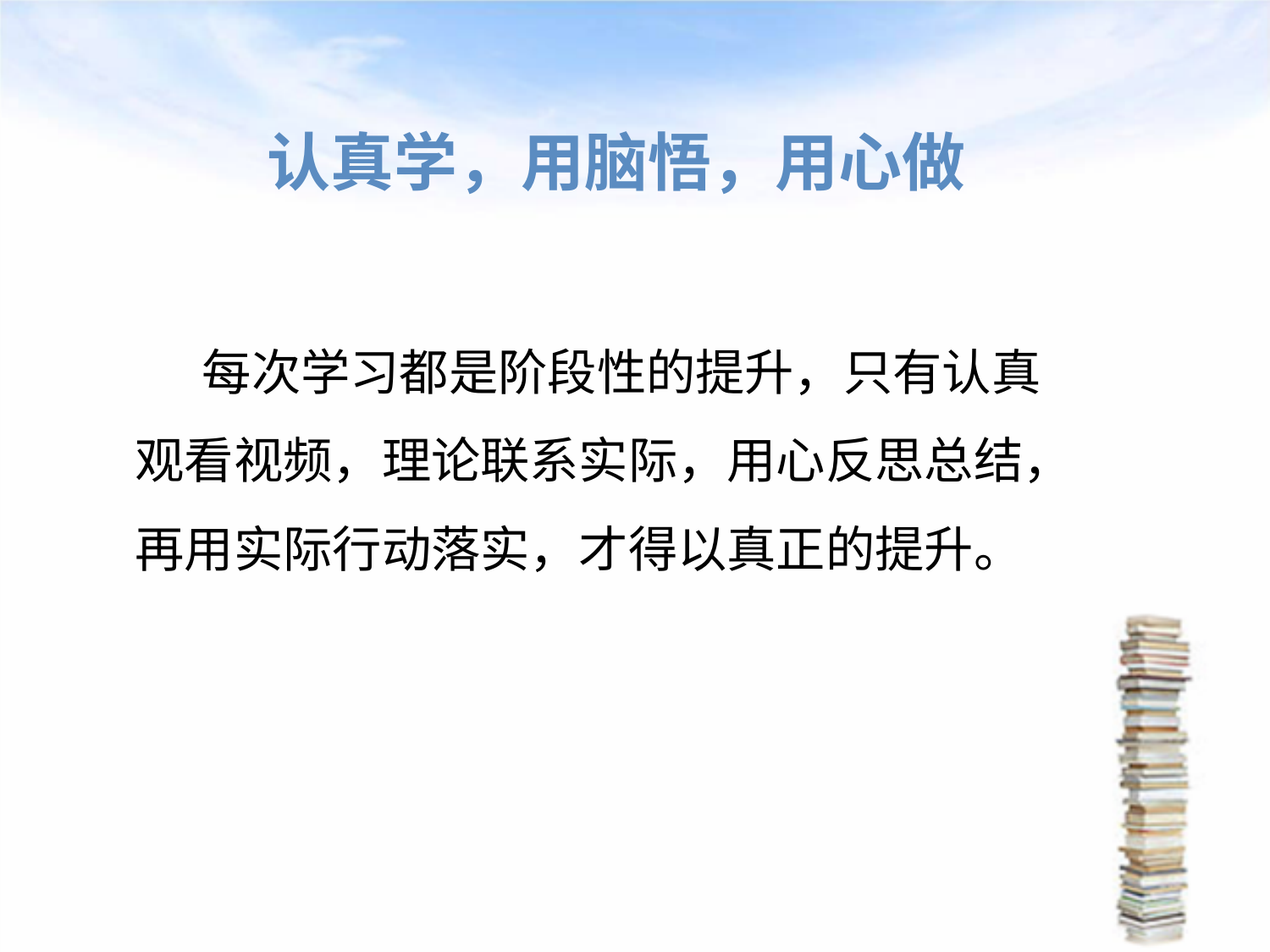

# 认真学，用脑悟，用心做

     每次学习都是阶段性的提升，只有认真观看视频，理论联系实际，用心反思总结，再用实际行动落实，才得以真正的提升。